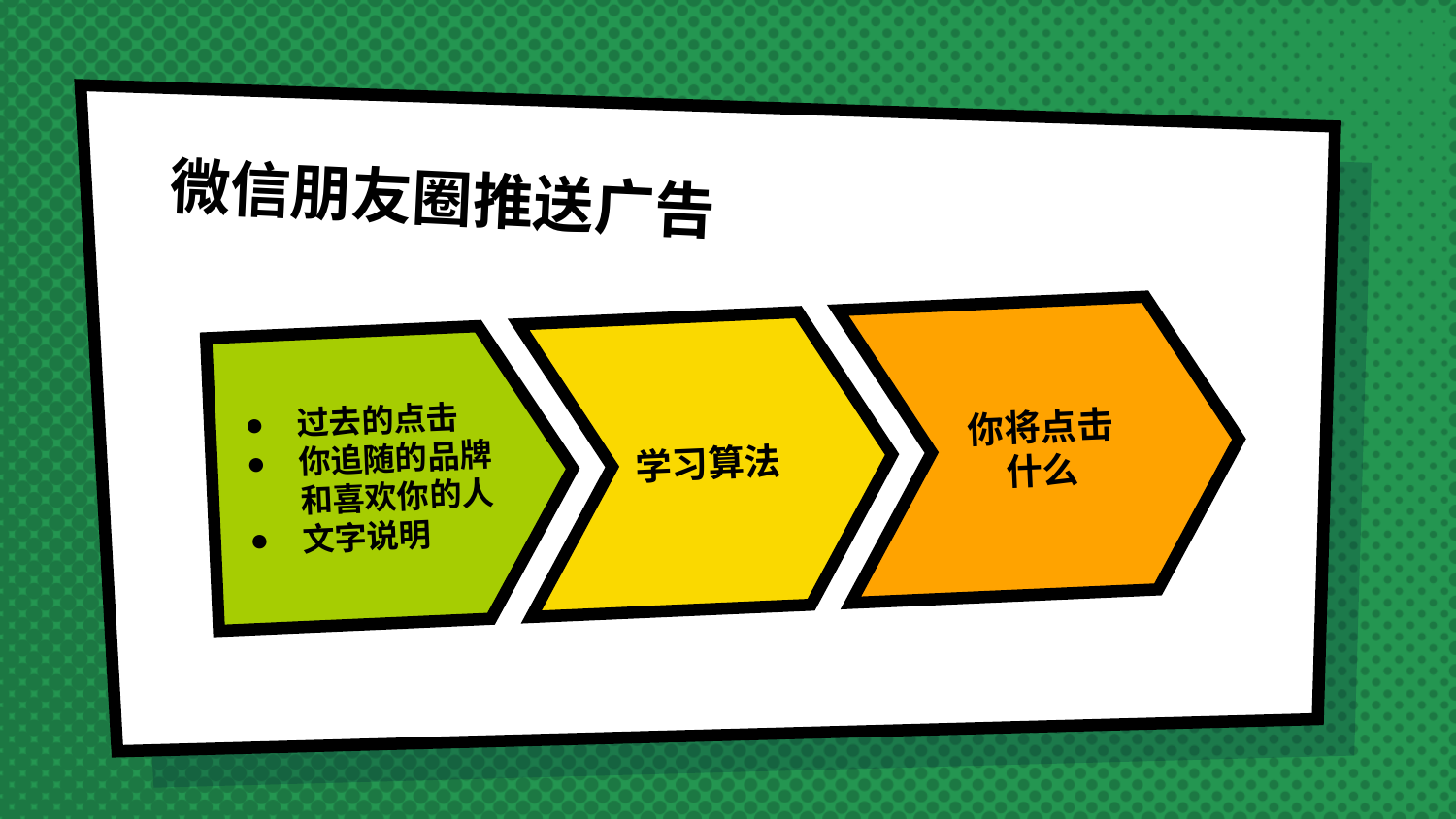

# 微信朋友圈推送广告
你将点击
什么
学习算法
过去的点击
你追随的品牌和喜欢你的人
文字说明
21